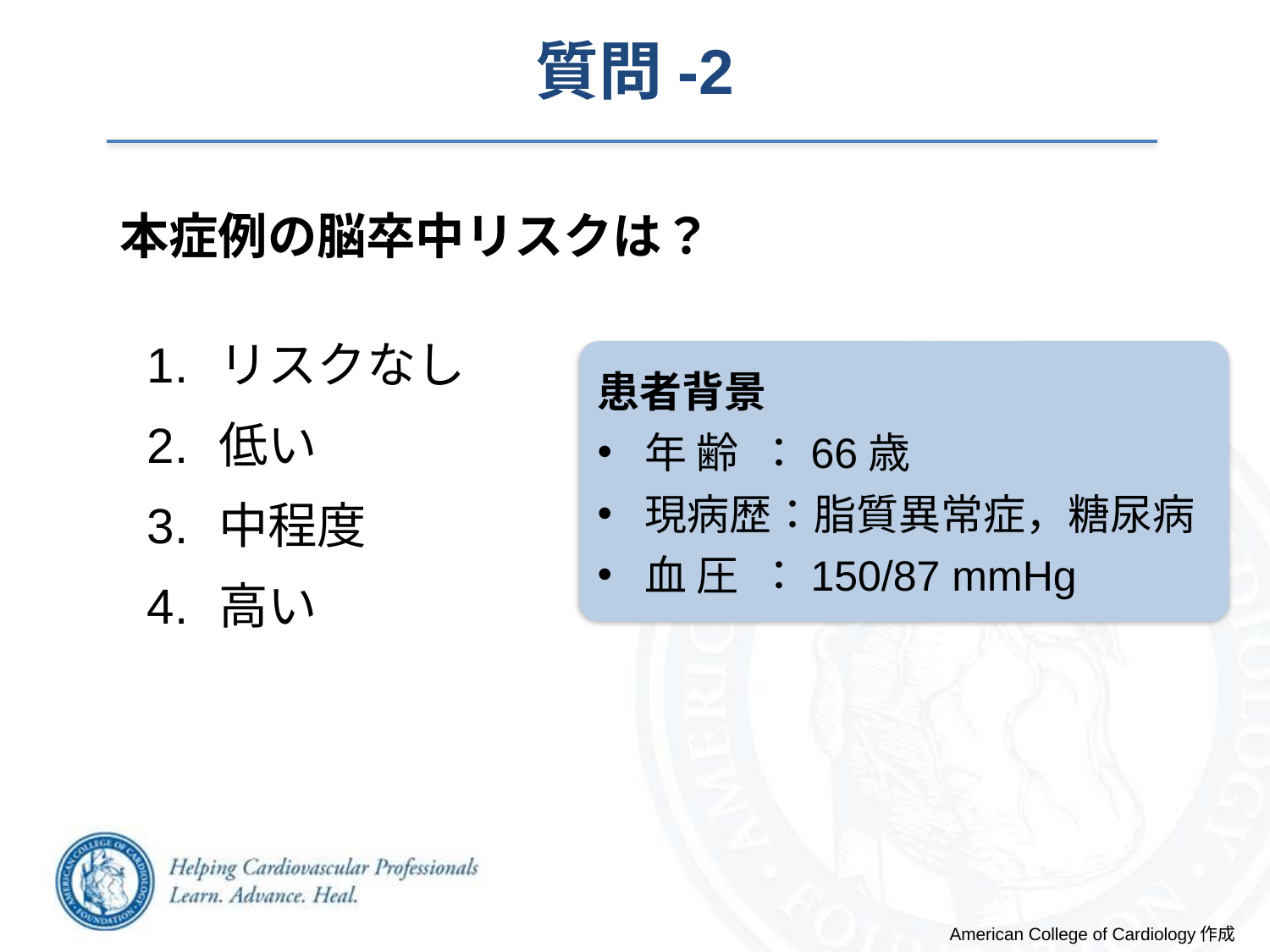

質問-2
本症例の脳卒中リスクは？

リスクなし
低い
中程度
高い

患者背景
年 齢  ：66歳
現病歴：脂質異常症，糖尿病
血 圧  ：150/87 mmHg

American College of Cardiology作成